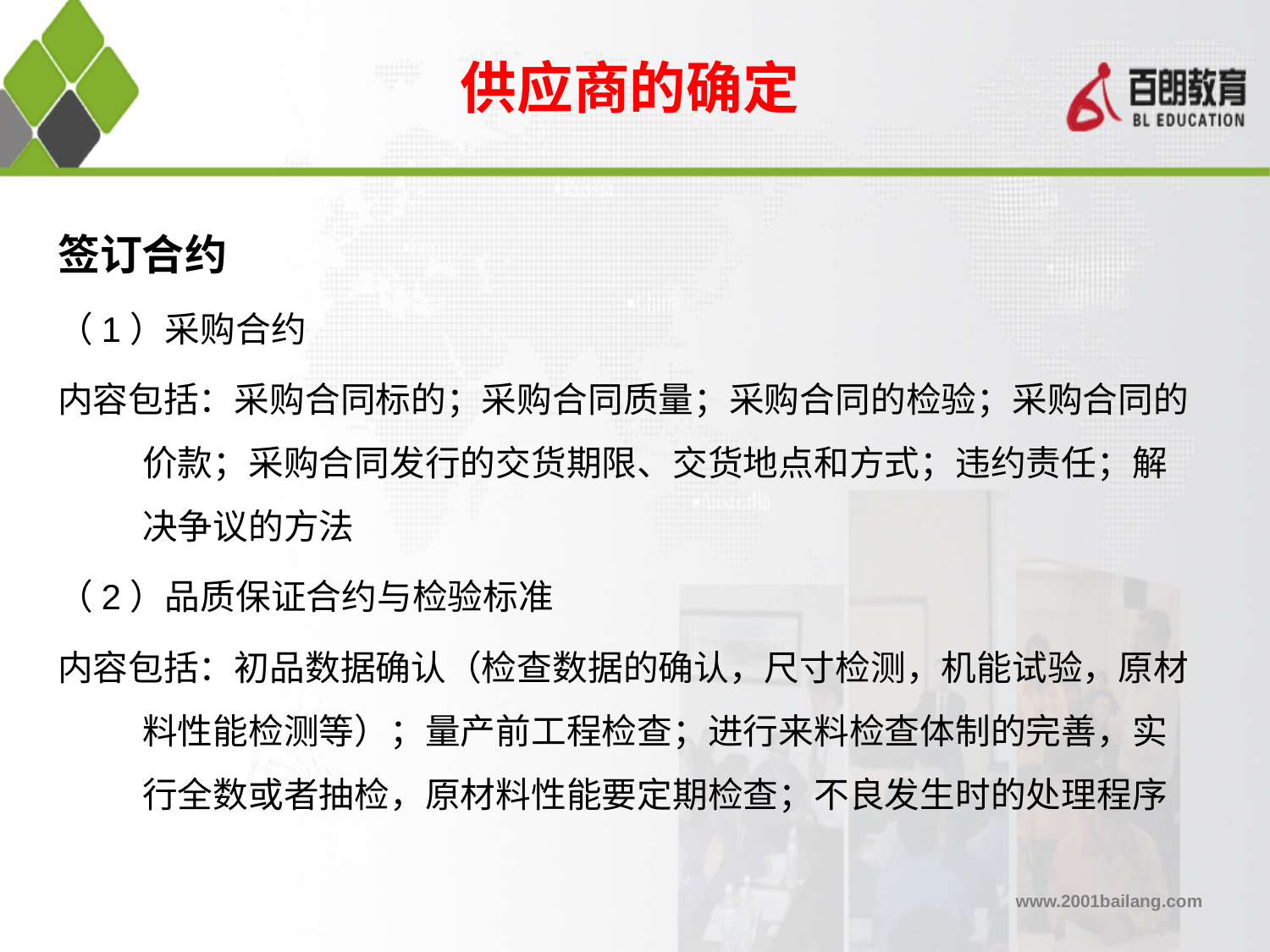

供应商的确定
签订合约
（1）采购合约
内容包括：采购合同标的；采购合同质量；采购合同的检验；采购合同的价款；采购合同发行的交货期限、交货地点和方式；违约责任；解决争议的方法
（2）品质保证合约与检验标准
内容包括：初品数据确认（检查数据的确认，尺寸检测，机能试验，原材料性能检测等）；量产前工程检查；进行来料检查体制的完善，实行全数或者抽检，原材料性能要定期检查；不良发生时的处理程序